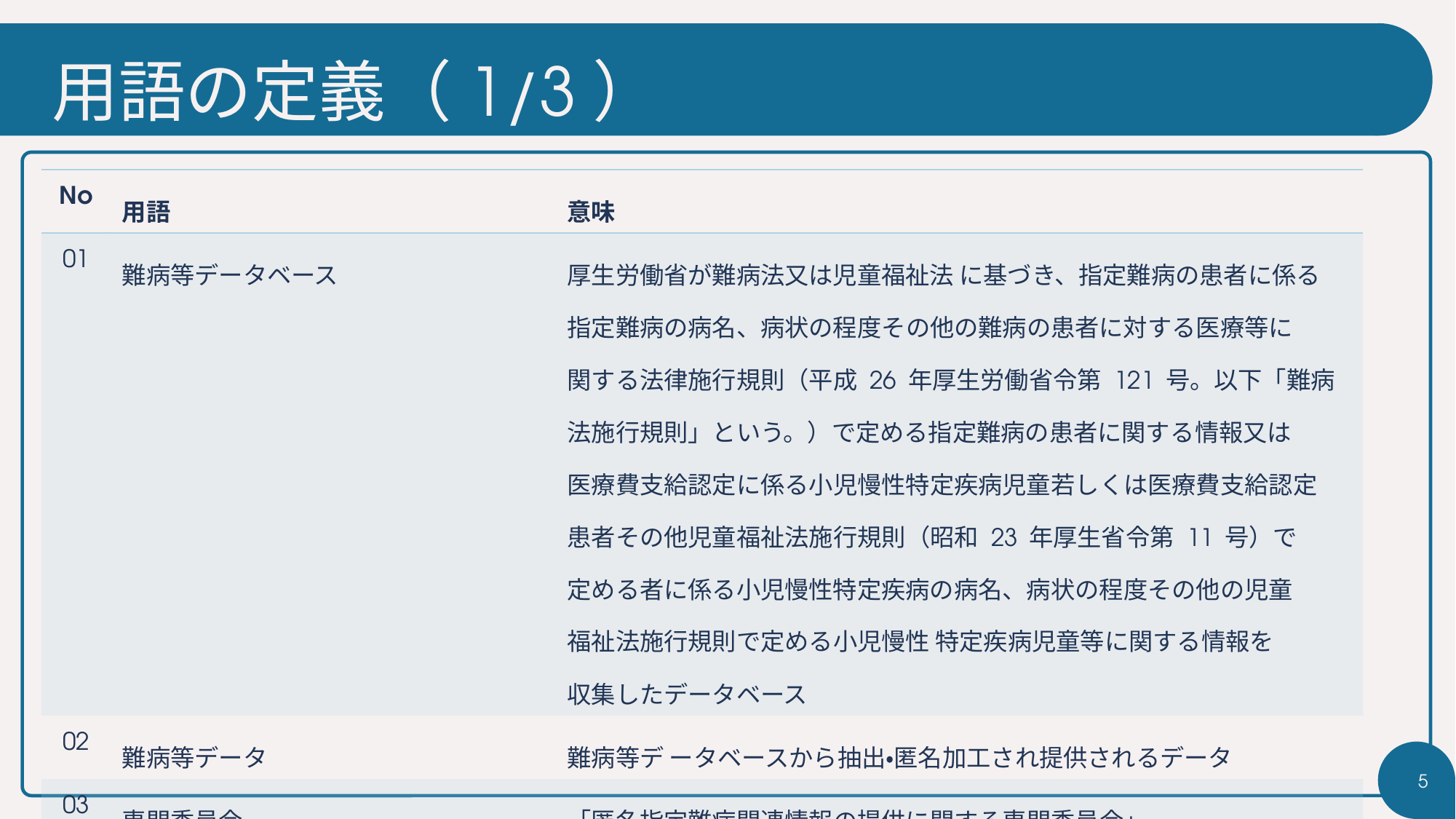

# 用語の定義（1/3）
| No | 用語 | 意味 |
| --- | --- | --- |
| 01 | 難病等データベース | 厚生労働省が難病法又は児童福祉法 に基づき、指定難病の患者に係る 指定難病の病名、病状の程度その他の難病の患者に対する医療等に 関する法律施行規則（平成 26 年厚生労働省令第 121 号。以下「難病法施行規則」という。）で定める指定難病の患者に関する情報又は 医療費支給認定に係る小児慢性特定疾病児童若しくは医療費支給認定 患者その他児童福祉法施行規則（昭和 23 年厚生省令第 11 号）で 定める者に係る小児慢性特定疾病の病名、病状の程度その他の児童 福祉法施行規則で定める小児慢性 特定疾病児童等に関する情報を 収集したデータベース |
| 02 | 難病等データ | 難病等デ ータベースから抽出・匿名加工され提供されるデータ |
| 03 | 専門委員会 | 「匿名指定難病関連情報の提供に関する専門委員会」 「匿名小児慢性特定疾病関連情報の提供に関する専門委員会」 |
5